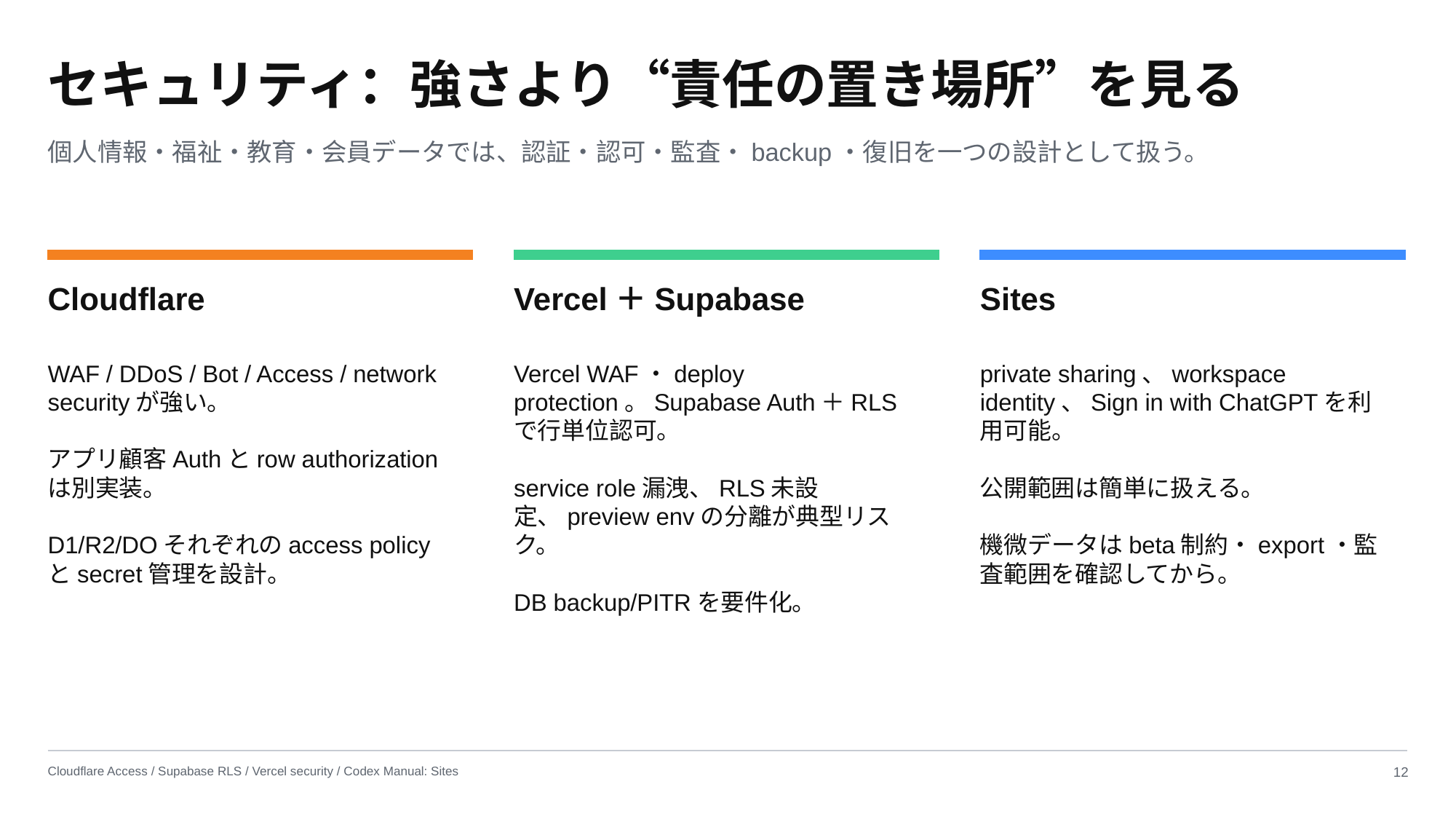

セキュリティ：強さより“責任の置き場所”を見る
個人情報・福祉・教育・会員データでは、認証・認可・監査・backup・復旧を一つの設計として扱う。

Cloudflare
Vercel＋Supabase
Sites
WAF / DDoS / Bot / Access / network securityが強い。

アプリ顧客Authとrow authorizationは別実装。

D1/R2/DOそれぞれのaccess policyとsecret管理を設計。
Vercel WAF・deploy protection。Supabase Auth＋RLSで行単位認可。

service role漏洩、RLS未設定、preview envの分離が典型リスク。

DB backup/PITRを要件化。
private sharing、workspace identity、Sign in with ChatGPTを利用可能。

公開範囲は簡単に扱える。

機微データはbeta制約・export・監査範囲を確認してから。
Cloudflare Access / Supabase RLS / Vercel security / Codex Manual: Sites
12